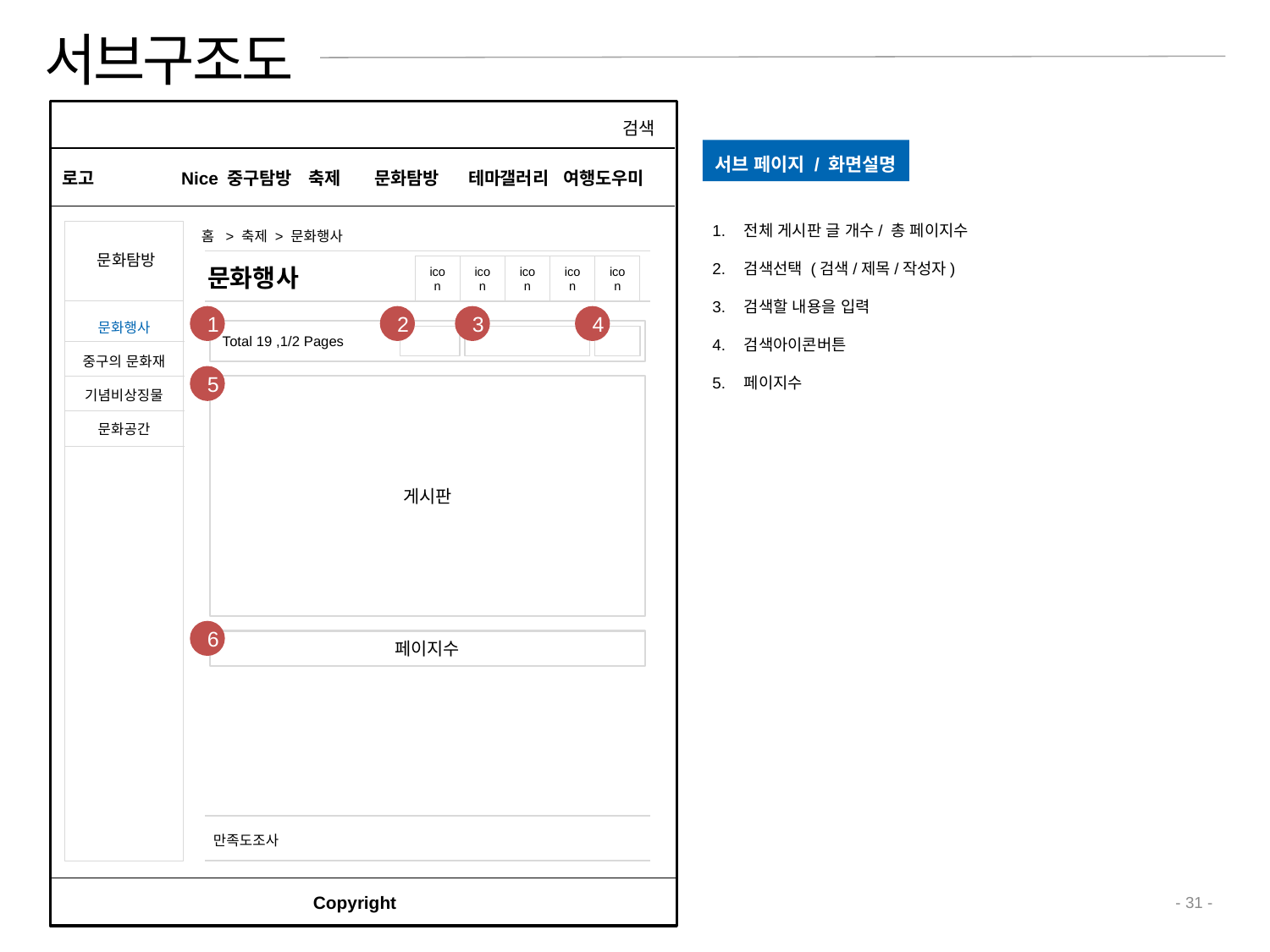

# 서브구조도
ㄷ
검색
서브 페이지 / 화면설명

로고
Nice 중구탐방	축제       문화탐방      테마갤러리   여행도우미
전체 게시판 글 개수/ 총 페이지수
검색선택 (검색/제목/작성자)
검색할 내용을 입력
검색아이콘버튼
페이지수

문화탐방
홈  > 축제 > 문화행사
문화행사
icon
icon
icon
icon
icon
문화행사
중구의 문화재
기념비상징물
문화공간

1
2
3
4
Total 19 ,1/2 Pages

5
게시판
6
페이지수
만족도조사
Copyright